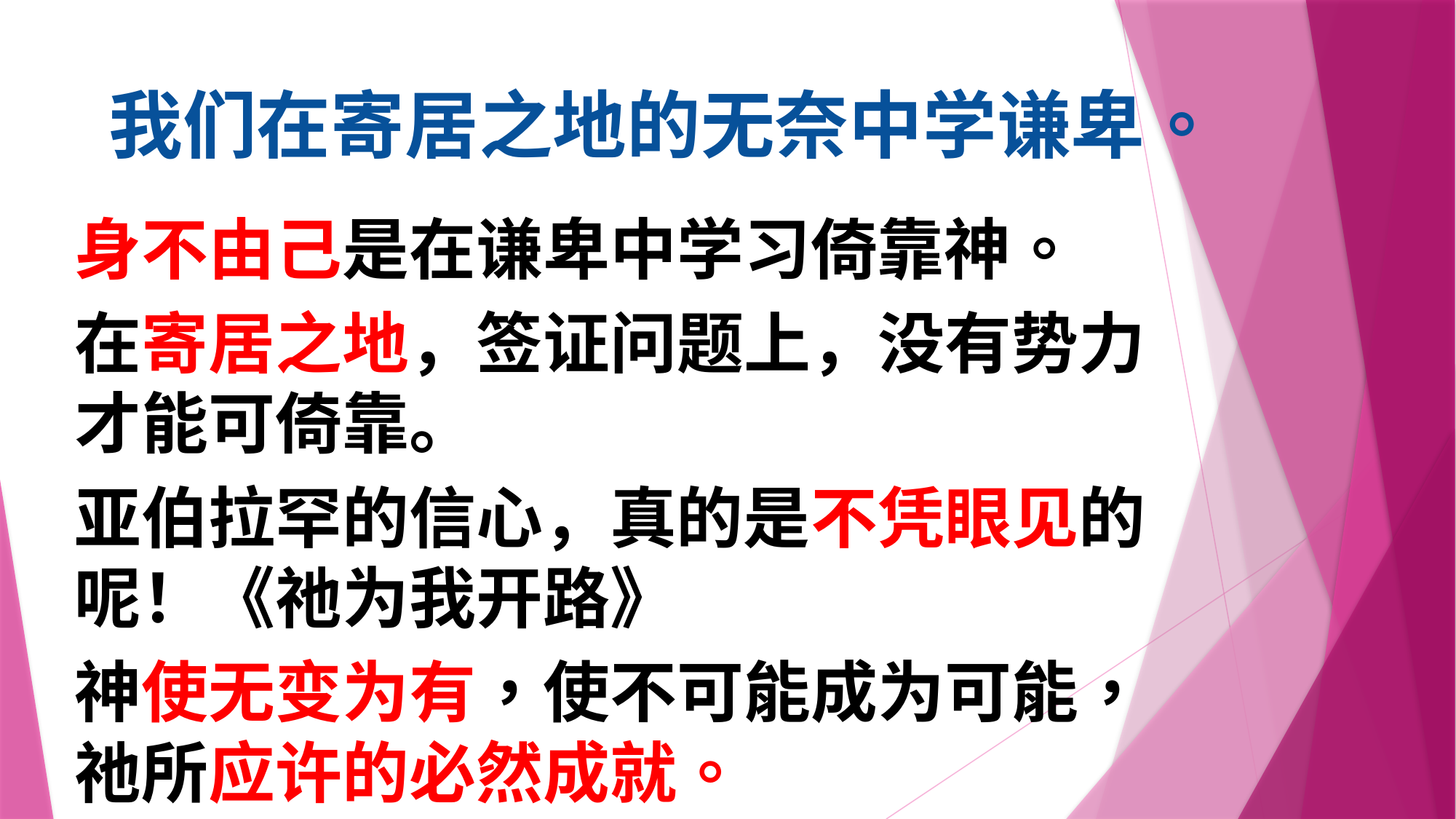

# 我们在寄居之地的无奈中学谦卑。
身不由己是在谦卑中学习倚靠神。
在寄居之地，签证问题上，没有势力才能可倚靠。
亚伯拉罕的信心，真的是不凭眼见的呢！《祂为我开路》
神使无变为有，使不可能成为可能，祂所应许的必然成就。